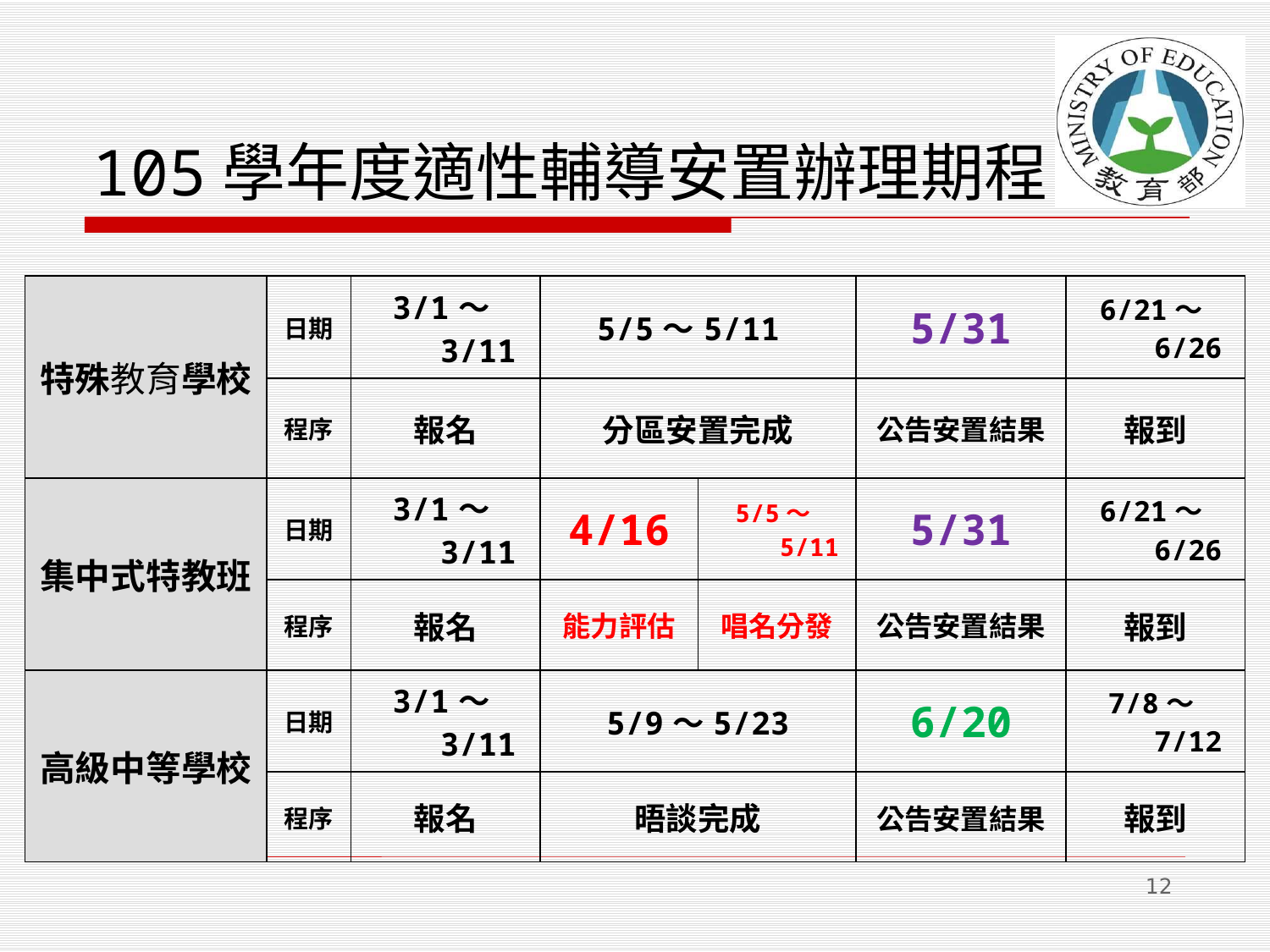

# 105學年度適性輔導安置辦理期程
| 特殊教育學校 | 日期 | 3/1～3/11 | 5/5～5/11 |  | 5/31 | 6/21～6/26 |
| --- | --- | --- | --- | --- | --- | --- |
|  | 程序 | 報名 | 分區安置完成 |  | 公告安置結果 | 報到 |
| 集中式特教班 | 日期 | 3/1～3/11 | 4/16 | 5/5～5/11 | 5/31 | 6/21～6/26 |
|  | 程序 | 報名 | 能力評估 | 唱名分發 | 公告安置結果 | 報到 |
| 高級中等學校 | 日期 | 3/1～3/11 | 5/9～5/23 |  | 6/20 | 7/8～7/12 |
|  | 程序 | 報名 | 晤談完成 |  | 公告安置結果 | 報到 |
12